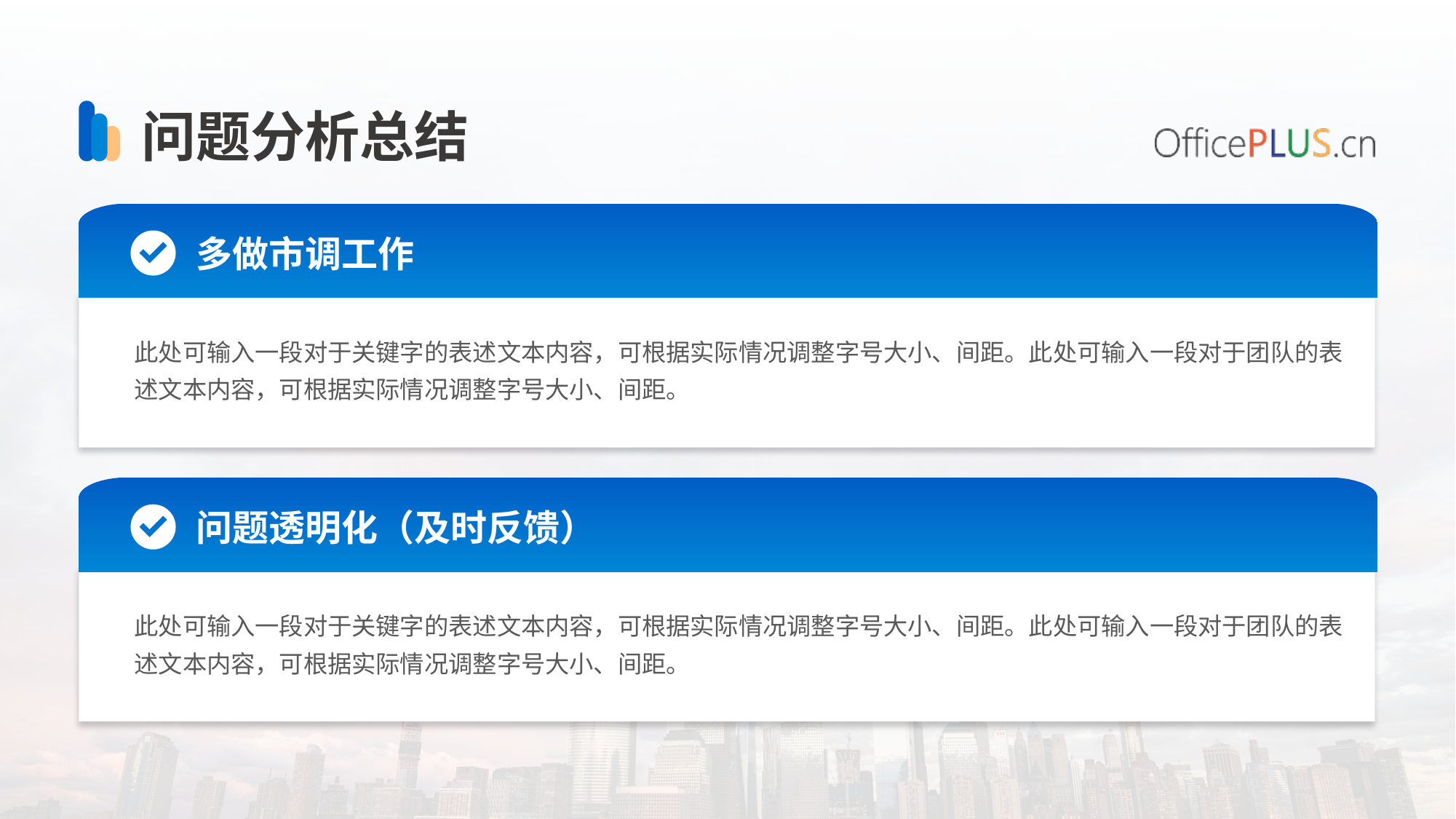

问题分析总结

多做市调工作

此处可输入一段对于关键字的表述文本内容，可根据实际情况调整字号大小、间距。此处可输入一段对于团队的表述文本内容，可根据实际情况调整字号大小、间距。

问题透明化（及时反馈）

此处可输入一段对于关键字的表述文本内容，可根据实际情况调整字号大小、间距。此处可输入一段对于团队的表述文本内容，可根据实际情况调整字号大小、间距。